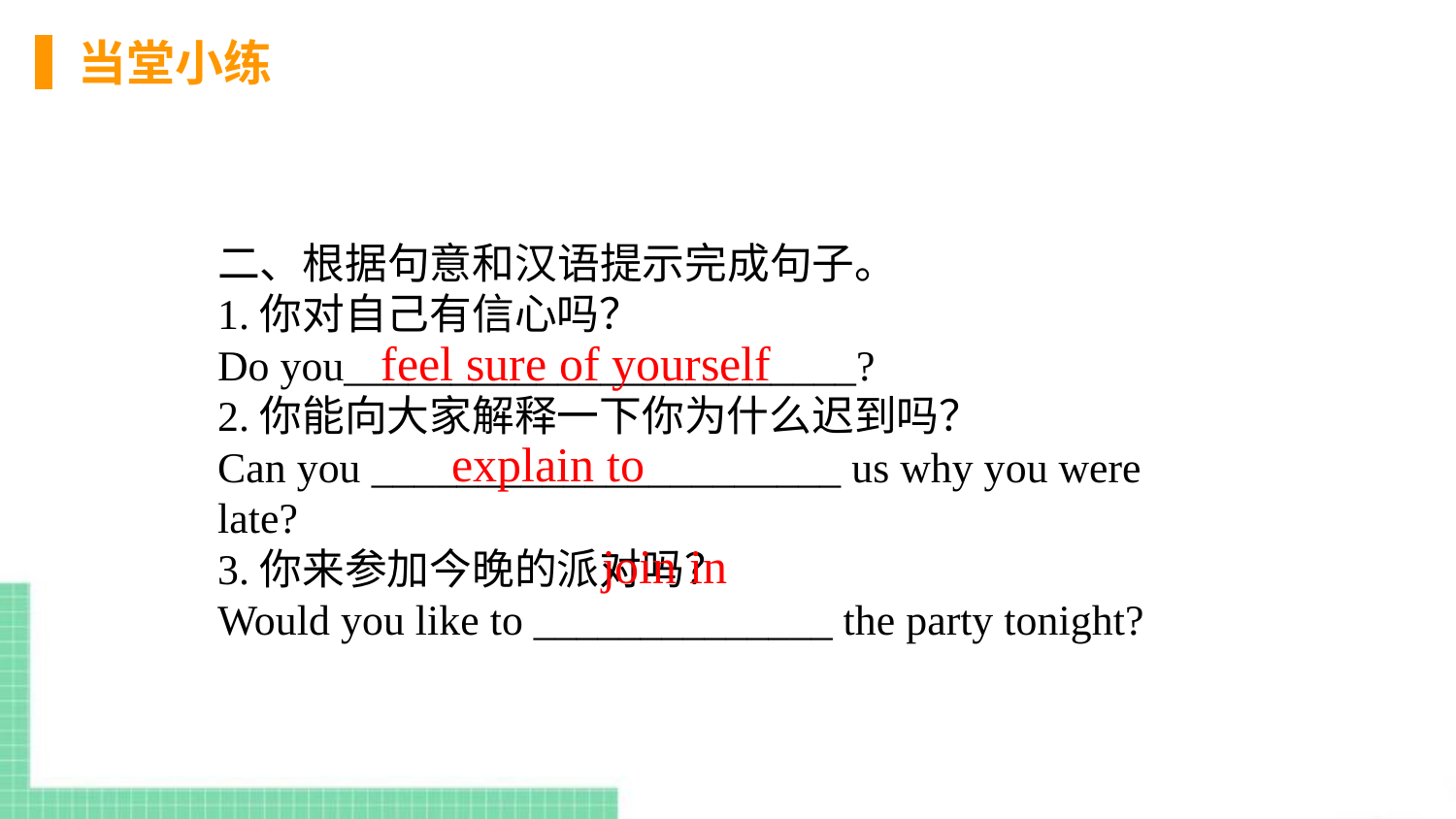

当堂小练

二、根据句意和汉语提示完成句子。
1.你对自己有信心吗？
Do you________________________?
2.你能向大家解释一下你为什么迟到吗？
Can you ______________________ us why you were late?
3.你来参加今晚的派对吗？
Would you like to ______________ the party tonight?
feel sure of yourself
explain to
join in